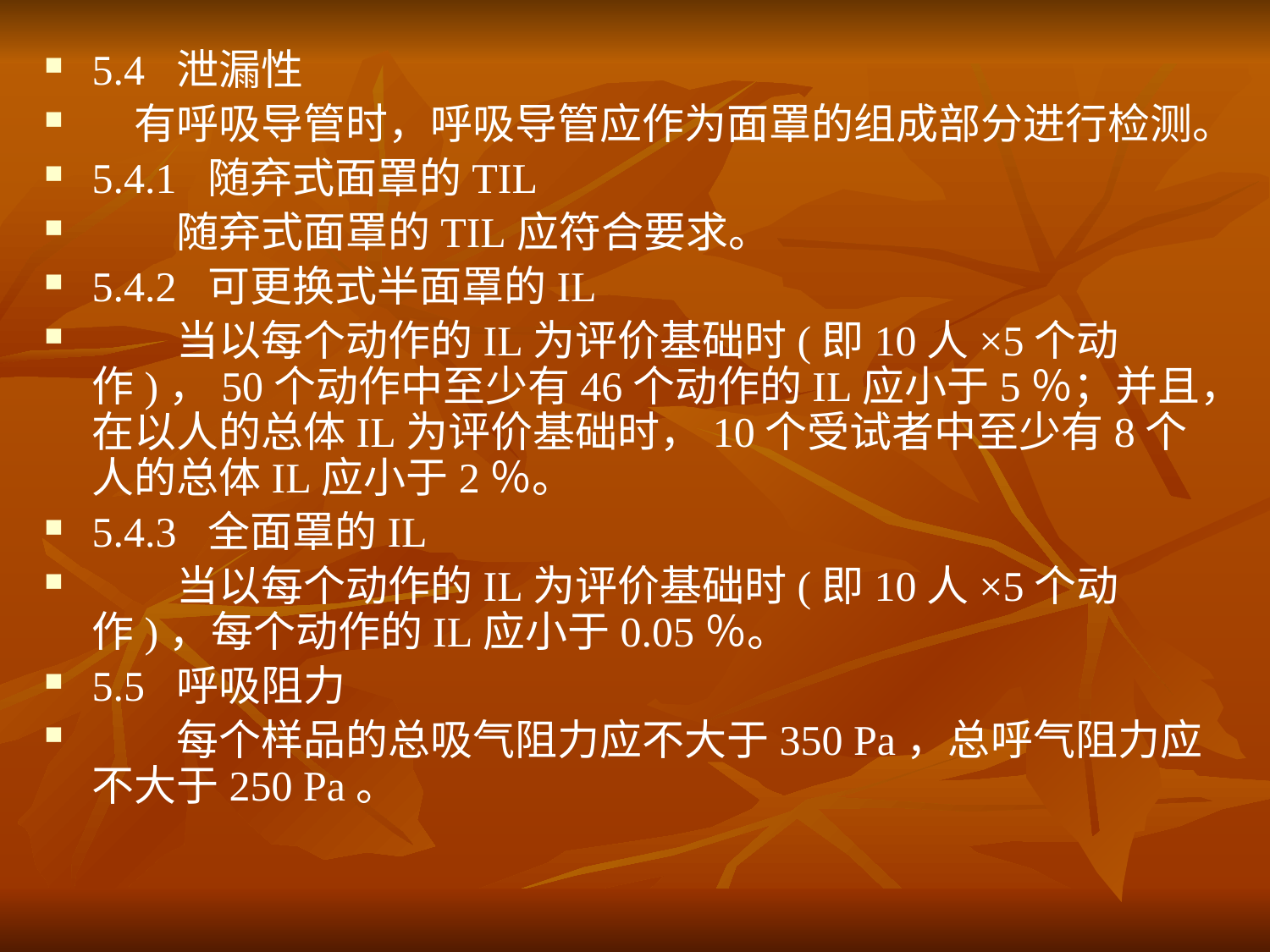

5.4  泄漏性
　有呼吸导管时，呼吸导管应作为面罩的组成部分进行检测。
5.4.1  随弃式面罩的TIL
　　随弃式面罩的TIL应符合要求。
5.4.2  可更换式半面罩的IL
　　当以每个动作的IL为评价基础时(即10人×5个动作)，50个动作中至少有46个动作的IL应小于5％；并且，在以人的总体IL为评价基础时，10个受试者中至少有8个人的总体IL应小于2％。
5.4.3  全面罩的IL
　　当以每个动作的IL为评价基础时(即10人×5个动作)，每个动作的IL应小于0.05％。
5.5  呼吸阻力
　　每个样品的总吸气阻力应不大于350 Pa，总呼气阻力应不大于250 Pa。